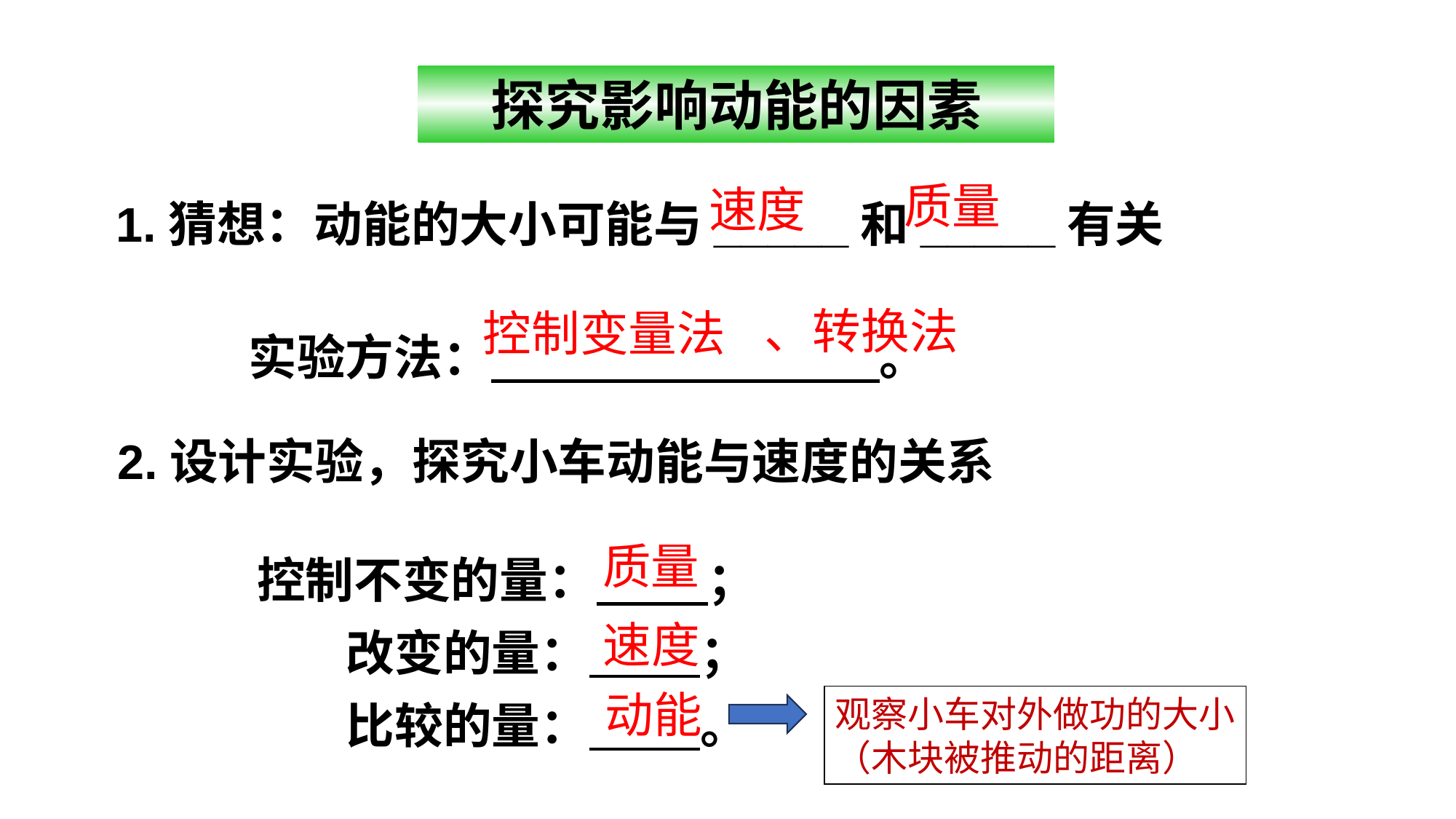

探究影响动能的因素
质量
速度
1.猜想：动能的大小可能与_____和_____有关
、转换法
控制变量法
实验方法：                                   。
2.设计实验，探究小车动能与速度的关系

控制不变的量：          ；
       改变的量：          ；
       比较的量：          。
质量
速度
动能
观察小车对外做功的大小
（木块被推动的距离）